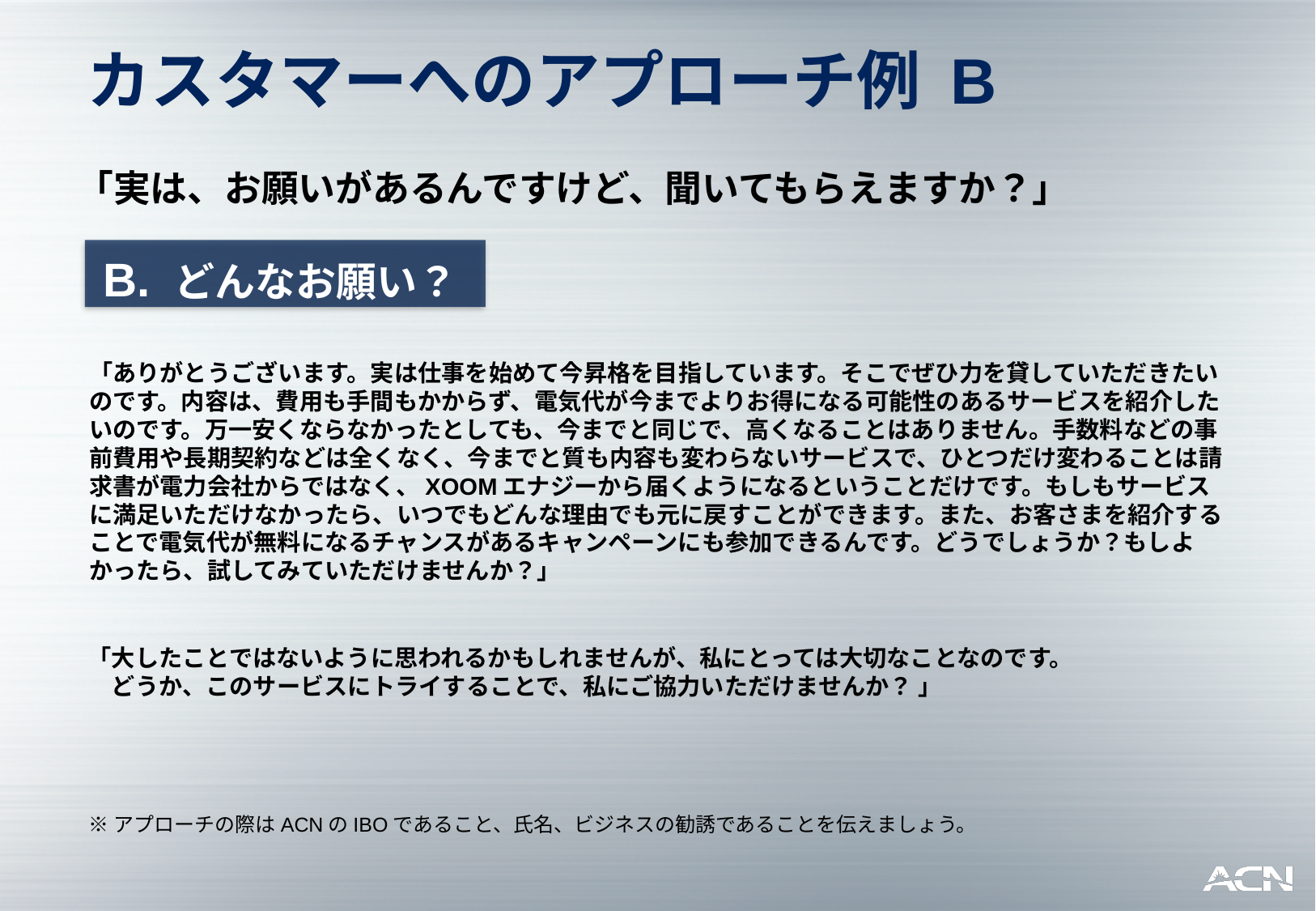

カスタマーへのアプローチ例 B
「実は、お願いがあるんですけど、聞いてもらえますか？」

B. どんなお願い？
「ありがとうございます。実は仕事を始めて今昇格を目指しています。そこでぜひ力を貸していただきたいのです。内容は、費用も手間もかからず、電気代が今までよりお得になる可能性のあるサービスを紹介したいのです。万一安くならなかったとしても、今までと同じで、高くなることはありません。手数料などの事前費用や長期契約などは全くなく、今までと質も内容も変わらないサービスで、ひとつだけ変わることは請求書が電力会社からではなく、XOOMエナジーから届くようになるということだけです。もしもサービスに満足いただけなかったら、いつでもどんな理由でも元に戻すことができます。また、お客さまを紹介することで電気代が無料になるチャンスがあるキャンペーンにも参加できるんです。どうでしょうか？もしよかったら、試してみていただけませんか？」
「大したことではないように思われるかもしれませんが、私にとっては大切なことなのです。
　どうか、このサービスにトライすることで、私にご協力いただけませんか？ 」
※アプローチの際はACNのIBOであること、氏名、ビジネスの勧誘であることを伝えましょう。